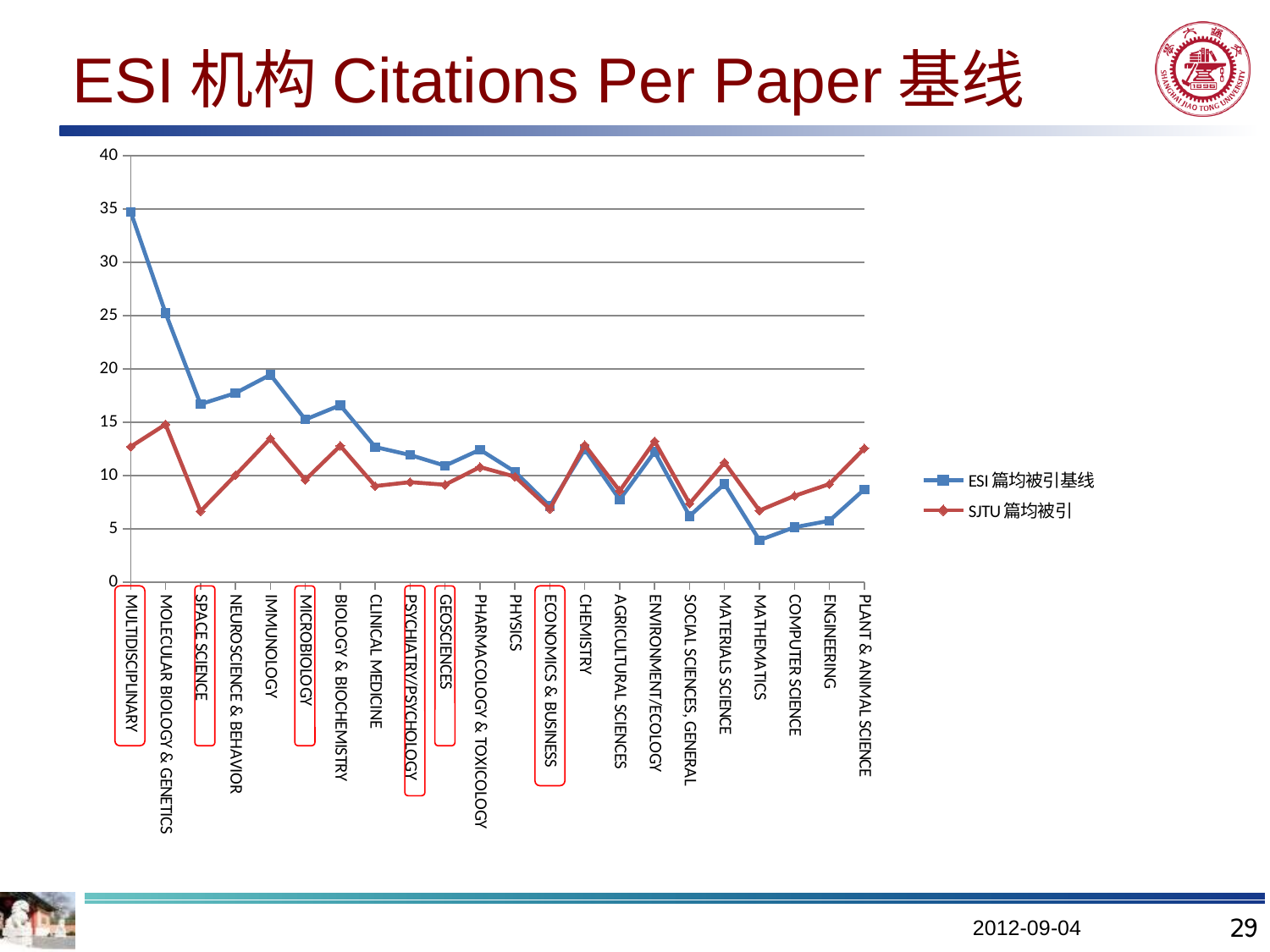

# ESI机构Citations Per Paper基线

### Chart

| Category | ESI篇均被引基线 | SJTU篇均被引 |
|---|---|---|
| MULTIDISCIPLINARY | 34.74 | 12.698523023457863 |
| MOLECULAR BIOLOGY & GENETICS | 25.24 | 14.794966691339749 |
| SPACE SCIENCE | 16.69 | 6.6421052631578945 |
| NEUROSCIENCE & BEHAVIOR | 17.73 | 10.027466937945066 |
| IMMUNOLOGY | 19.45 | 13.472868217054264 |
| MICROBIOLOGY | 15.25 | 9.593837535014005 |
| BIOLOGY & BIOCHEMISTRY | 16.59 | 12.782992565055762 |
| CLINICAL MEDICINE | 12.67 | 9.011659436008676 |
| PSYCHIATRY/PSYCHOLOGY | 11.92 | 9.377659574468085 |
| GEOSCIENCES | 10.92 | 9.131868131868131 |
| PHARMACOLOGY & TOXICOLOGY | 12.42 | 10.789991796554553 |
| PHYSICS | 10.35 | 9.892673917504617 |
| ECONOMICS & BUSINESS | 7.13 | 6.856677524429967 |
| CHEMISTRY | 12.46 | 12.852726871274012 |
| AGRICULTURAL SCIENCES | 7.73 | 8.551422319474836 |
| ENVIRONMENT/ECOLOGY | 12.22 | 13.21193092621664 |
| SOCIAL SCIENCES, GENERAL | 6.19 | 7.362264150943396 |
| MATERIALS SCIENCE | 9.21 | 11.218096931969765 |
| MATHEMATICS | 3.93 | 6.711256117455139 |
| COMPUTER SCIENCE | 5.14 | 8.085106382978724 |
| ENGINEERING | 5.75 | 9.194997629208155 |
| PLANT & ANIMAL SCIENCE | 8.7 | 12.537897310513447 |
29
2012-09-04